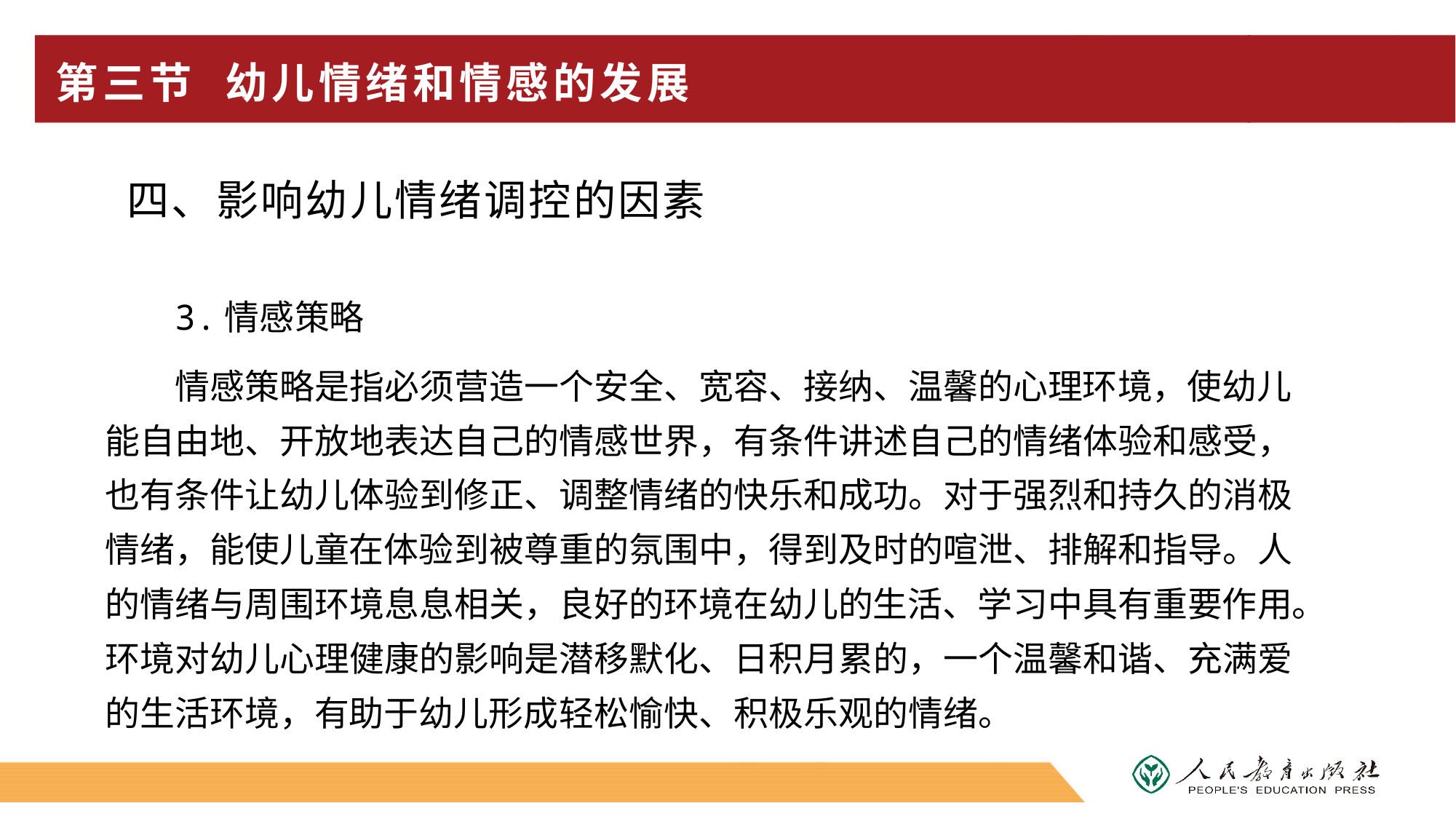

# 第三节  幼儿情绪和情感的发展
 四、影响幼儿情绪调控的因素
3.情感策略
情感策略是指必须营造一个安全、宽容、接纳、温馨的心理环境，使幼儿能自由地、开放地表达自己的情感世界，有条件讲述自己的情绪体验和感受，也有条件让幼儿体验到修正、调整情绪的快乐和成功。对于强烈和持久的消极情绪，能使儿童在体验到被尊重的氛围中，得到及时的喧泄、排解和指导。人的情绪与周围环境息息相关，良好的环境在幼儿的生活、学习中具有重要作用。环境对幼儿心理健康的影响是潜移默化、日积月累的，一个温馨和谐、充满爱的生活环境，有助于幼儿形成轻松愉快、积极乐观的情绪。